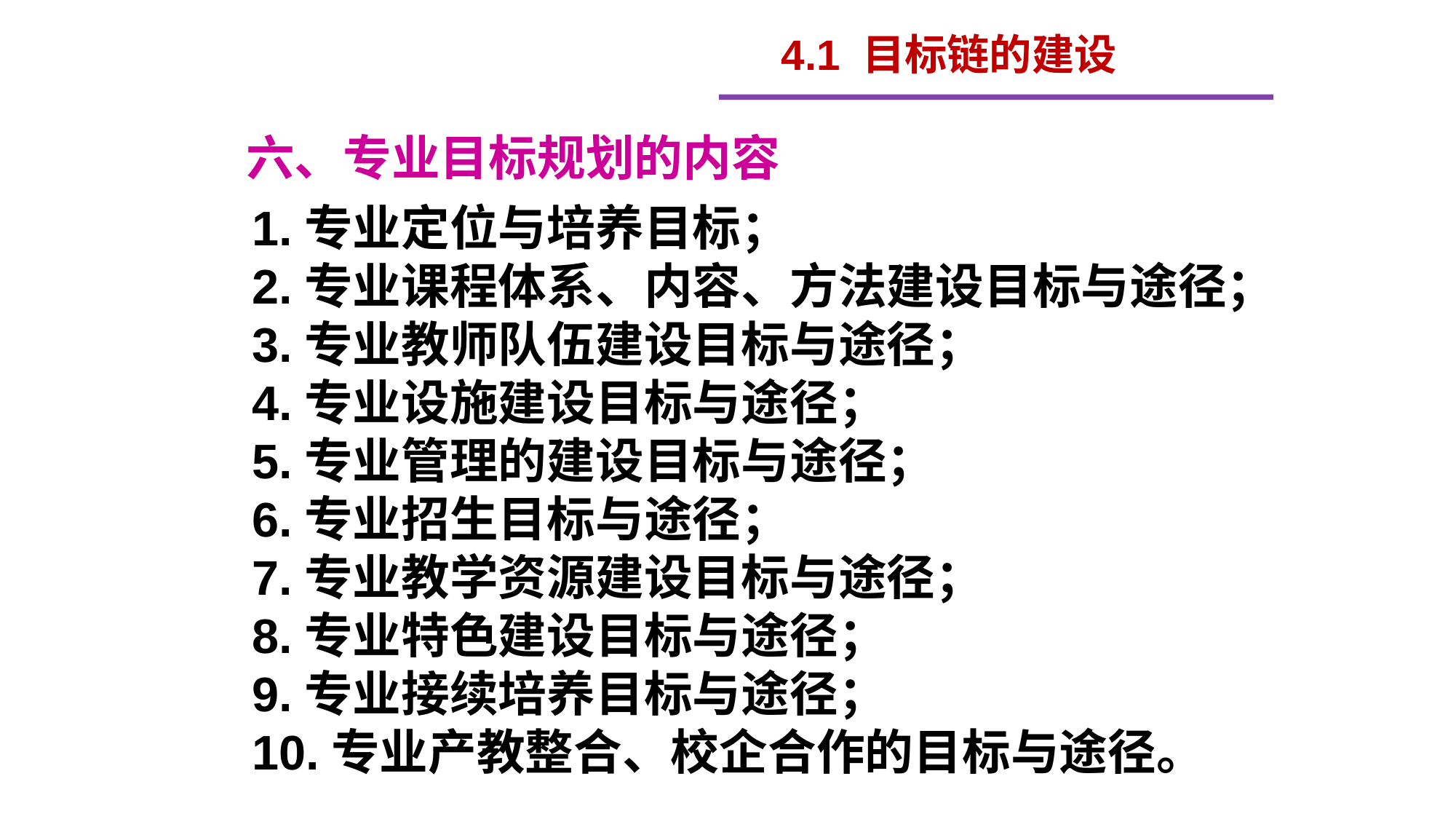

4.1 目标链的建设

   六、专业目标规划的内容
1.专业定位与培养目标；
2.专业课程体系、内容、方法建设目标与途径；
3.专业教师队伍建设目标与途径；
4.专业设施建设目标与途径；
5.专业管理的建设目标与途径；
6.专业招生目标与途径；
7.专业教学资源建设目标与途径；
8.专业特色建设目标与途径；
9.专业接续培养目标与途径；
10.专业产教整合、校企合作的目标与途径。